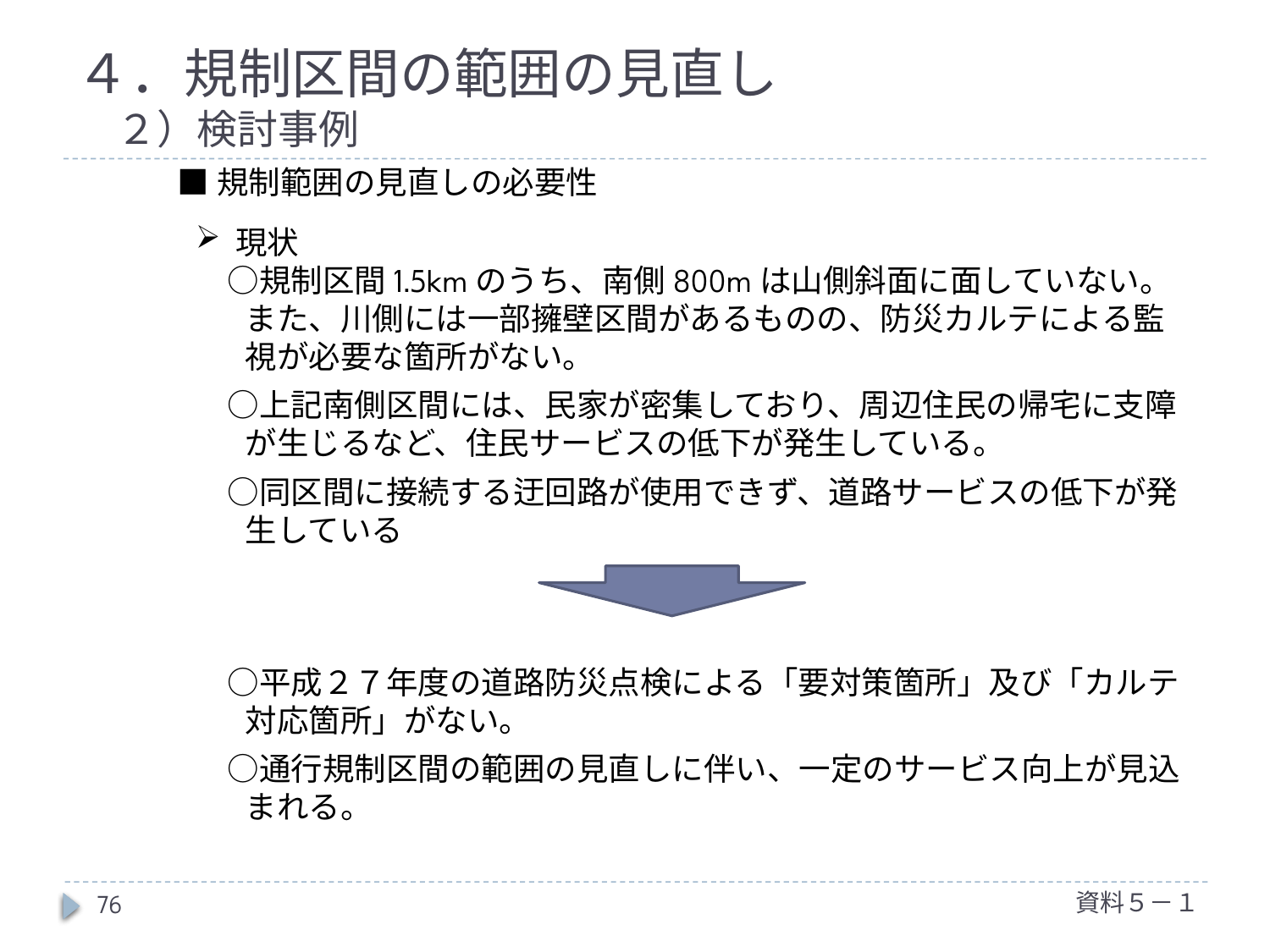

# ４．規制区間の範囲の見直し 　２）検討事例
■規制範囲の見直しの必要性
現状
　○規制区間1.5kmのうち、南側800mは山側斜面に面していない。また、川側には一部擁壁区間があるものの、防災カルテによる監視が必要な箇所がない。
　○上記南側区間には、民家が密集しており、周辺住民の帰宅に支障が生じるなど、住民サービスの低下が発生している。
　○同区間に接続する迂回路が使用できず、道路サービスの低下が発生している

　○平成２７年度の道路防災点検による「要対策箇所」及び「カルテ対応箇所」がない。
　○通行規制区間の範囲の見直しに伴い、一定のサービス向上が見込まれる。

資料５－１
76